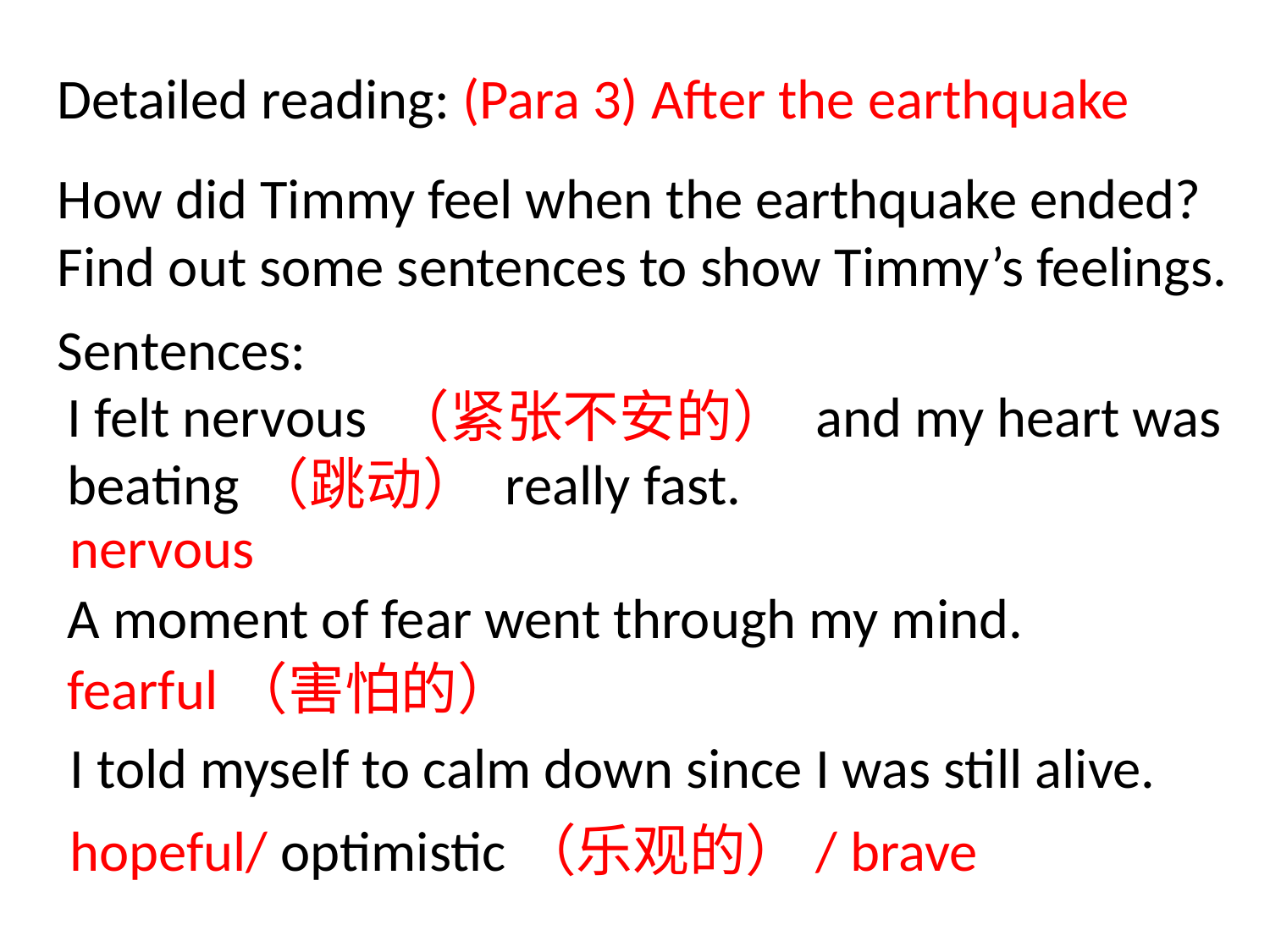

Detailed reading: (Para 3) After the earthquake
How did Timmy feel when the earthquake ended?
Find out some sentences to show Timmy’s feelings.
Sentences:
I felt nervous （紧张不安的） and my heart was beating（跳动） really fast.
nervous
A moment of fear went through my mind.
fearful（害怕的）
I told myself to calm down since I was still alive.
hopeful/ optimistic（乐观的）/ brave